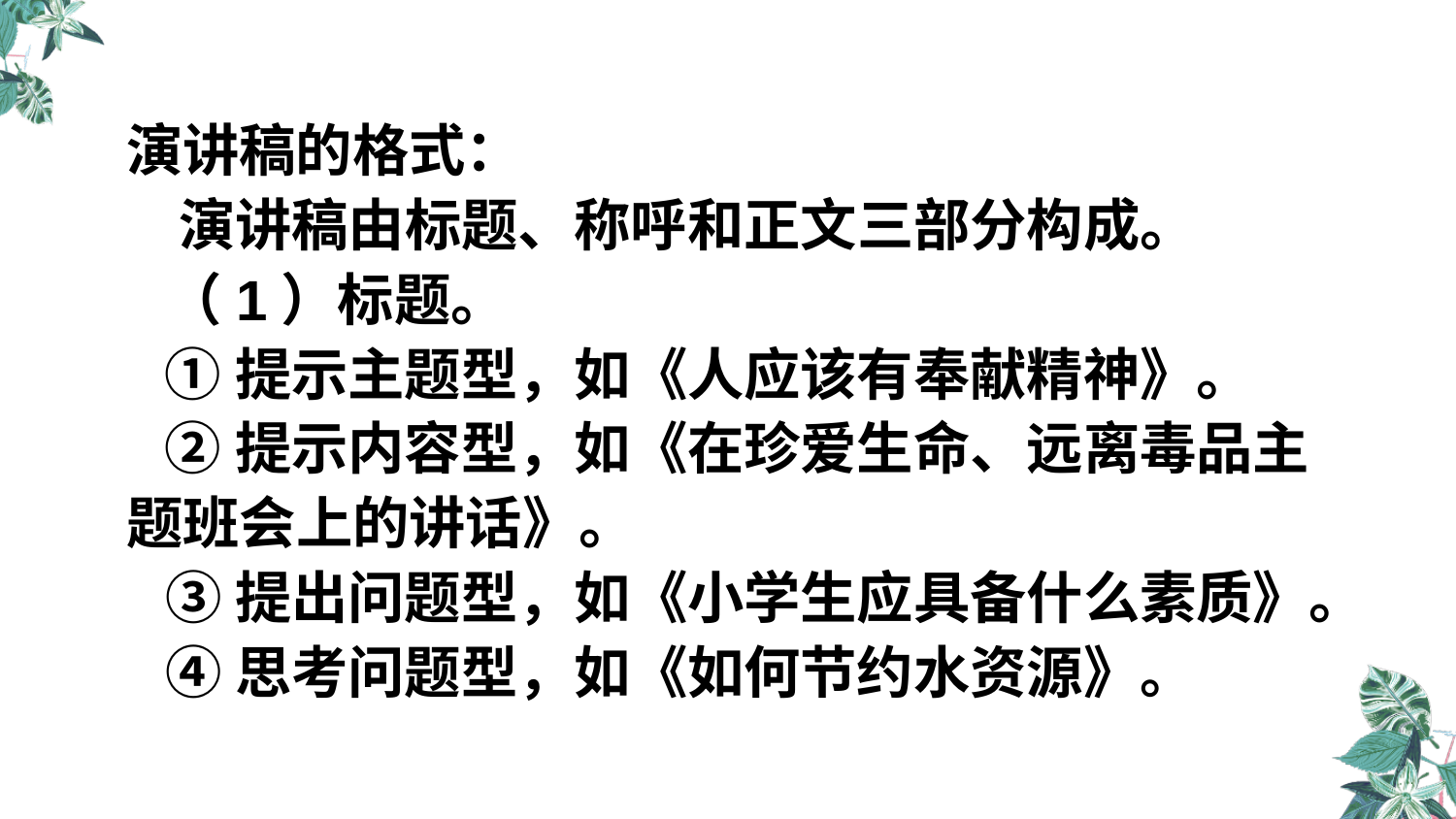

演讲稿的格式：
   演讲稿由标题、称呼和正文三部分构成。
  （1）标题。
   ①提示主题型，如《人应该有奉献精神》。
   ②提示内容型，如《在珍爱生命、远离毒品主题班会上的讲话》。
   ③提出问题型，如《小学生应具备什么素质》。
   ④思考问题型，如《如何节约水资源》。